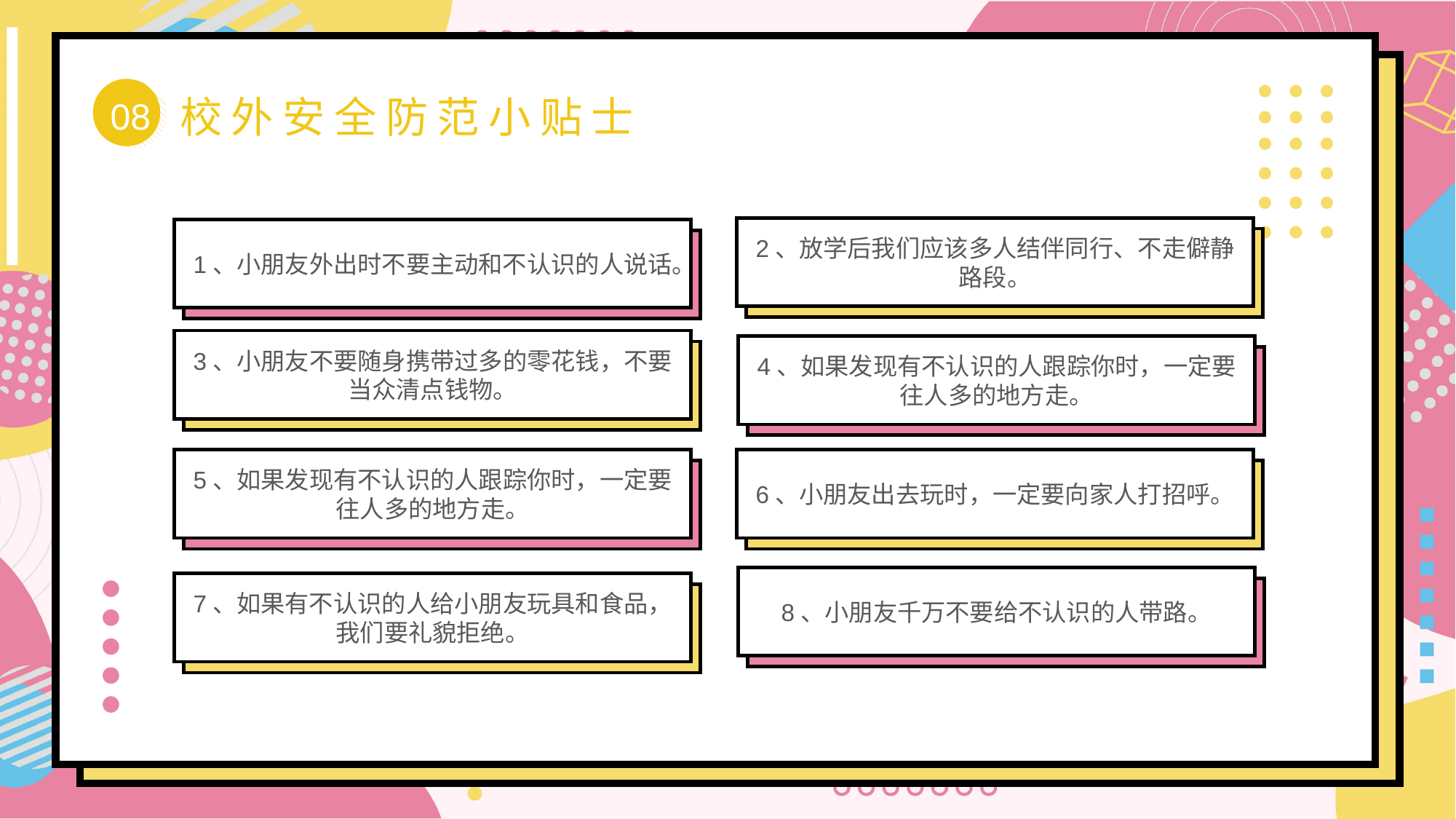

校外安全防范小贴士
08
2、放学后我们应该多人结伴同行、不走僻静路段。

1、小朋友外出时不要主动和不认识的人说话。

3、小朋友不要随身携带过多的零花钱，不要当众清点钱物。

4、如果发现有不认识的人跟踪你时，一定要往人多的地方走。

6、小朋友出去玩时，一定要向家人打招呼。

5、如果发现有不认识的人跟踪你时，一定要往人多的地方走。

8、小朋友千万不要给不认识的人带路。

7、如果有不认识的人给小朋友玩具和食品，我们要礼貌拒绝。